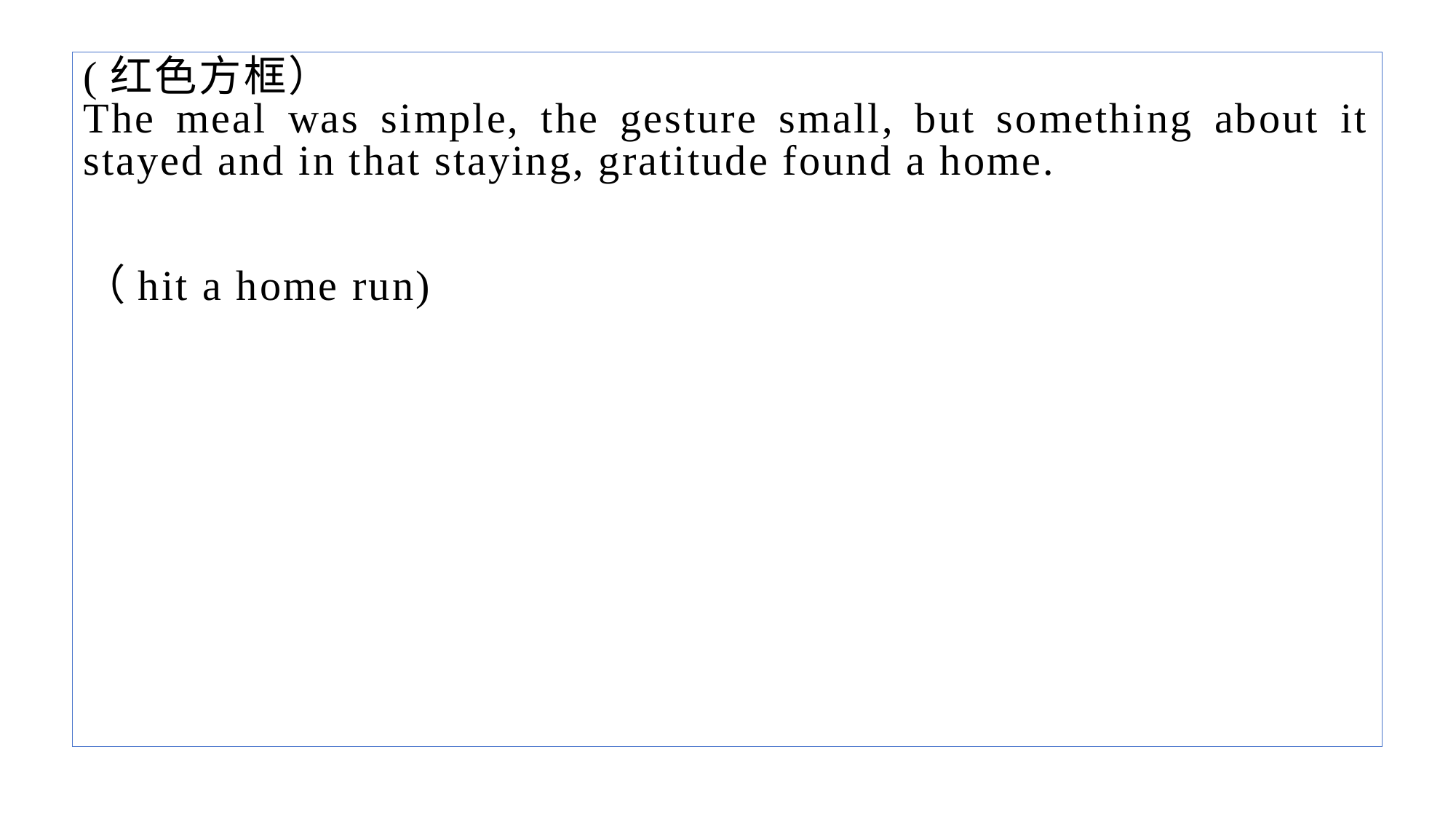

(红色方框）
The meal was simple, the gesture small, but something about it stayed and in that staying, gratitude found a home.

（hit a home run)